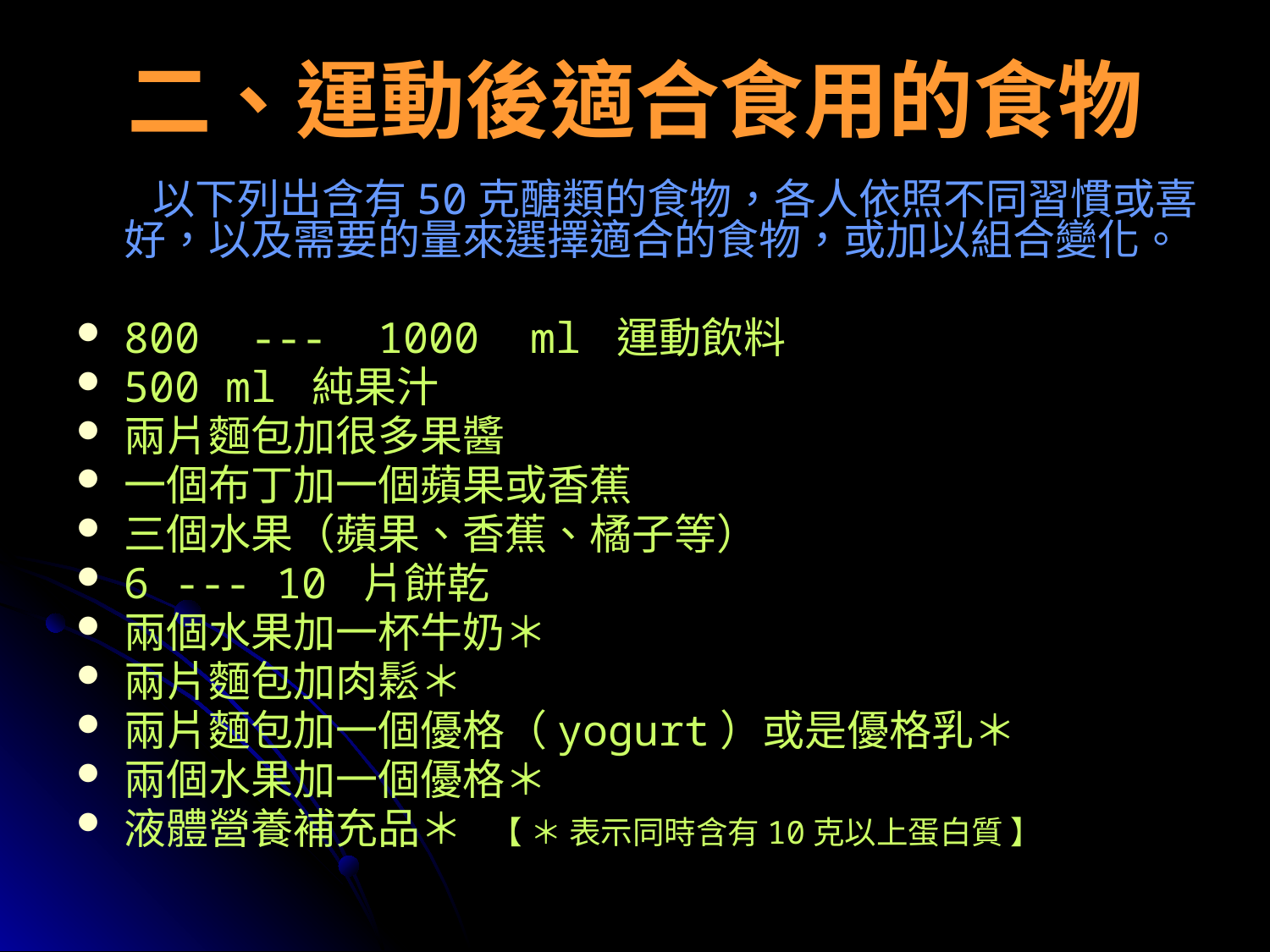

# 二、運動後適合食用的食物
       以下列出含有50克醣類的食物，各人依照不同習慣或喜好，以及需要的量來選擇適合的食物，或加以組合變化。

800  ---  1000  ml 運動飲料
500 ml 純果汁
兩片麵包加很多果醬
一個布丁加一個蘋果或香蕉
三個水果（蘋果、香蕉、橘子等）
6 --- 10 片餅乾
兩個水果加一杯牛奶＊
兩片麵包加肉鬆＊
兩片麵包加一個優格（yogurt）或是優格乳＊
兩個水果加一個優格＊
液體營養補充品＊   【 ＊ 表示同時含有10克以上蛋白質 】